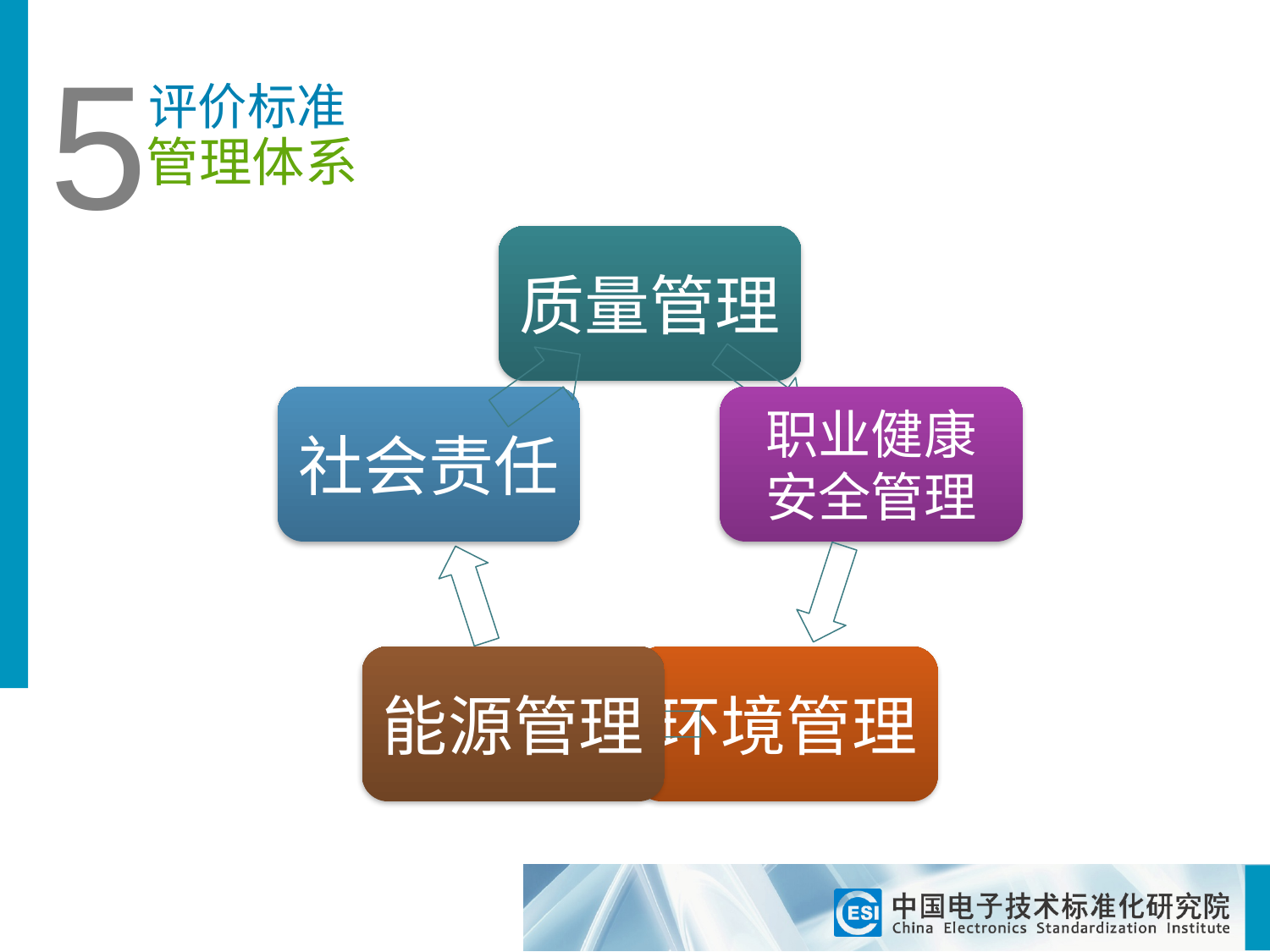

5
评价标准
管理体系
质量管理
职业健康安全管理
环境管理
能源管理
社会责任